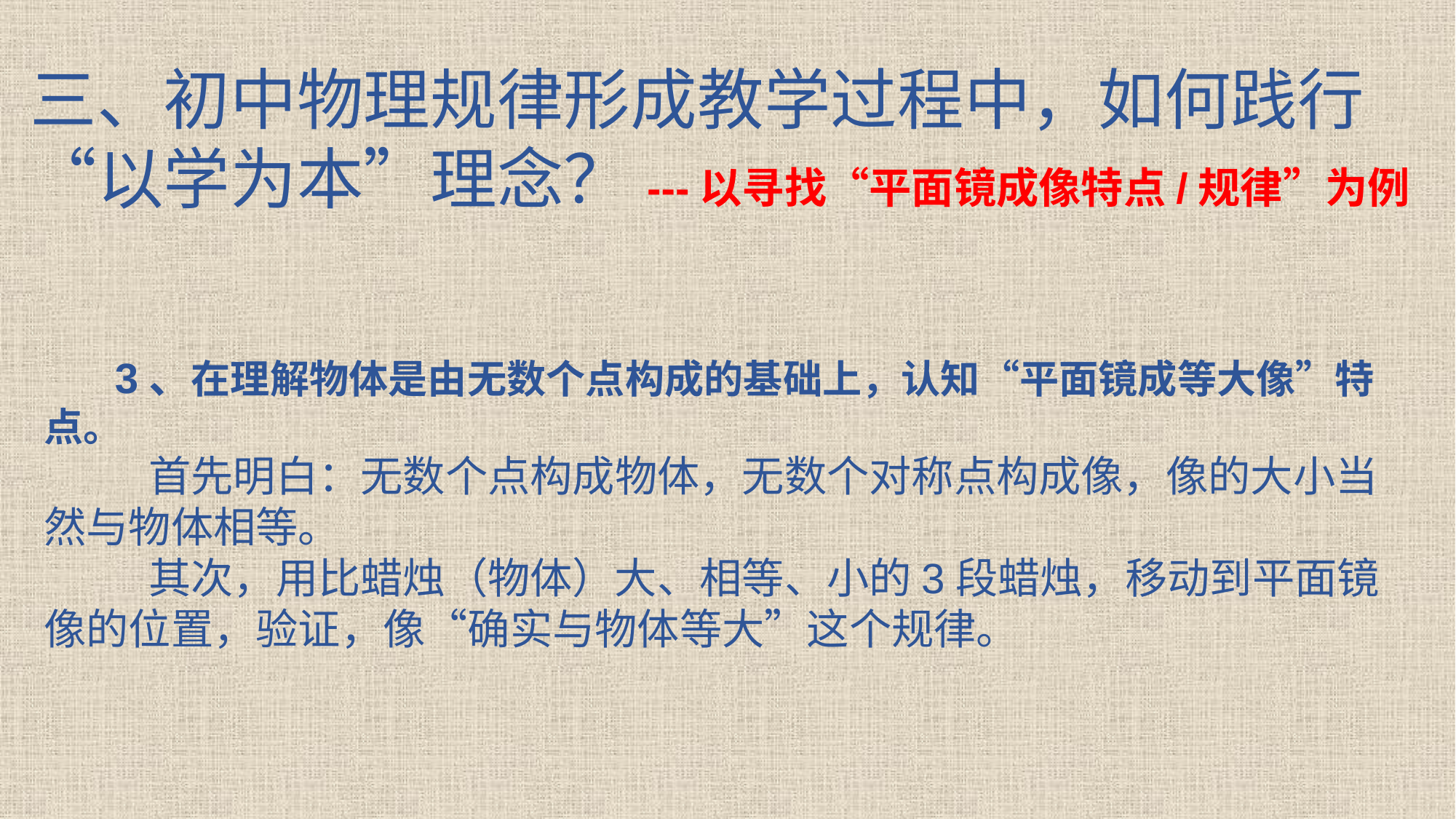

三、初中物理规律形成教学过程中，如何践行“以学为本”理念？---以寻找“平面镜成像特点/规律”为例
      3、在理解物体是由无数个点构成的基础上，认知“平面镜成等大像”特点。
          首先明白：无数个点构成物体，无数个对称点构成像，像的大小当然与物体相等。
          其次，用比蜡烛（物体）大、相等、小的3段蜡烛，移动到平面镜像的位置，验证，像“确实与物体等大”这个规律。